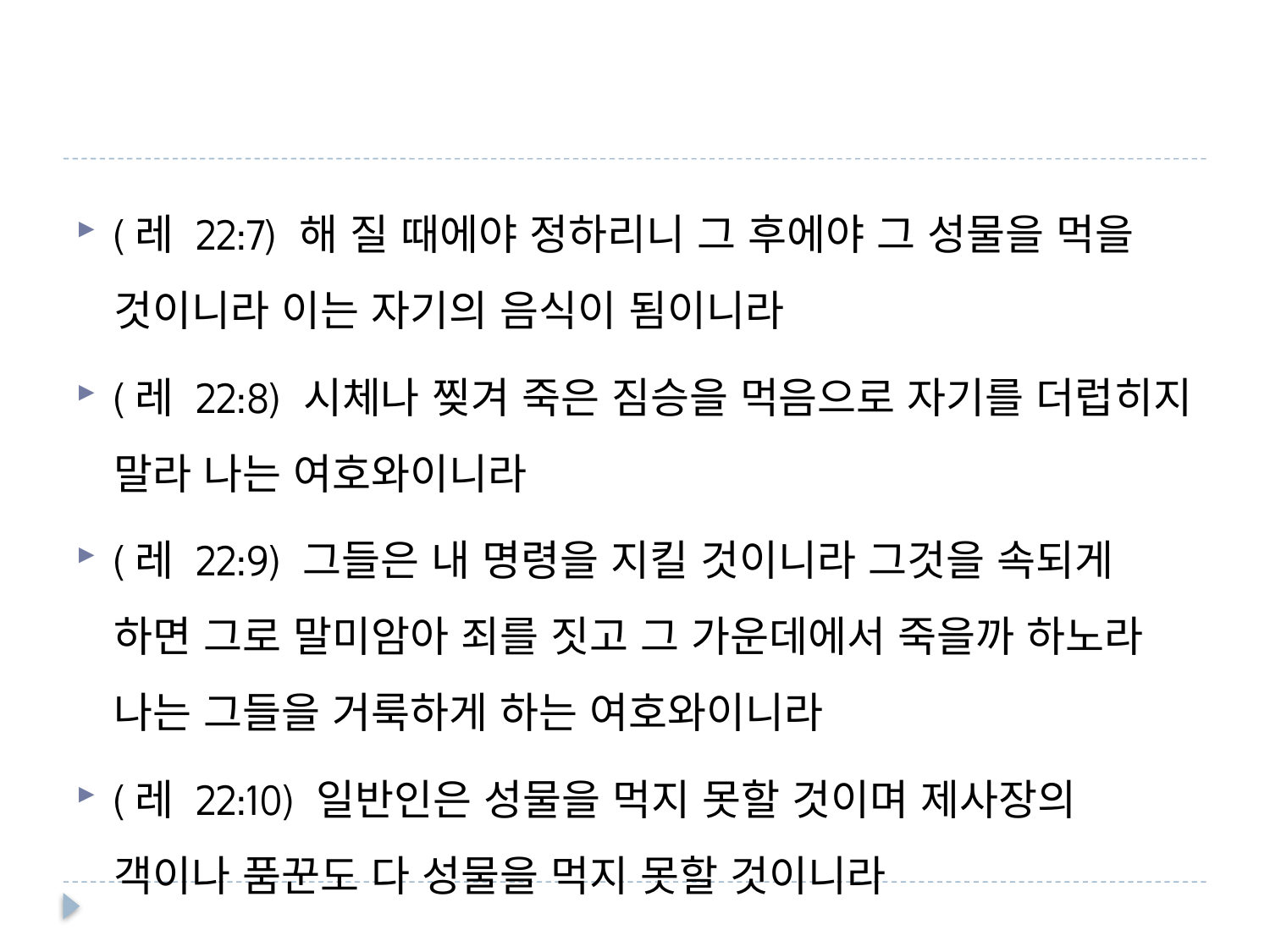

#
(레 22:7) 해 질 때에야 정하리니 그 후에야 그 성물을 먹을 것이니라 이는 자기의 음식이 됨이니라
(레 22:8) 시체나 찢겨 죽은 짐승을 먹음으로 자기를 더럽히지 말라 나는 여호와이니라
(레 22:9) 그들은 내 명령을 지킬 것이니라 그것을 속되게 하면 그로 말미암아 죄를 짓고 그 가운데에서 죽을까 하노라 나는 그들을 거룩하게 하는 여호와이니라
(레 22:10) 일반인은 성물을 먹지 못할 것이며 제사장의 객이나 품꾼도 다 성물을 먹지 못할 것이니라